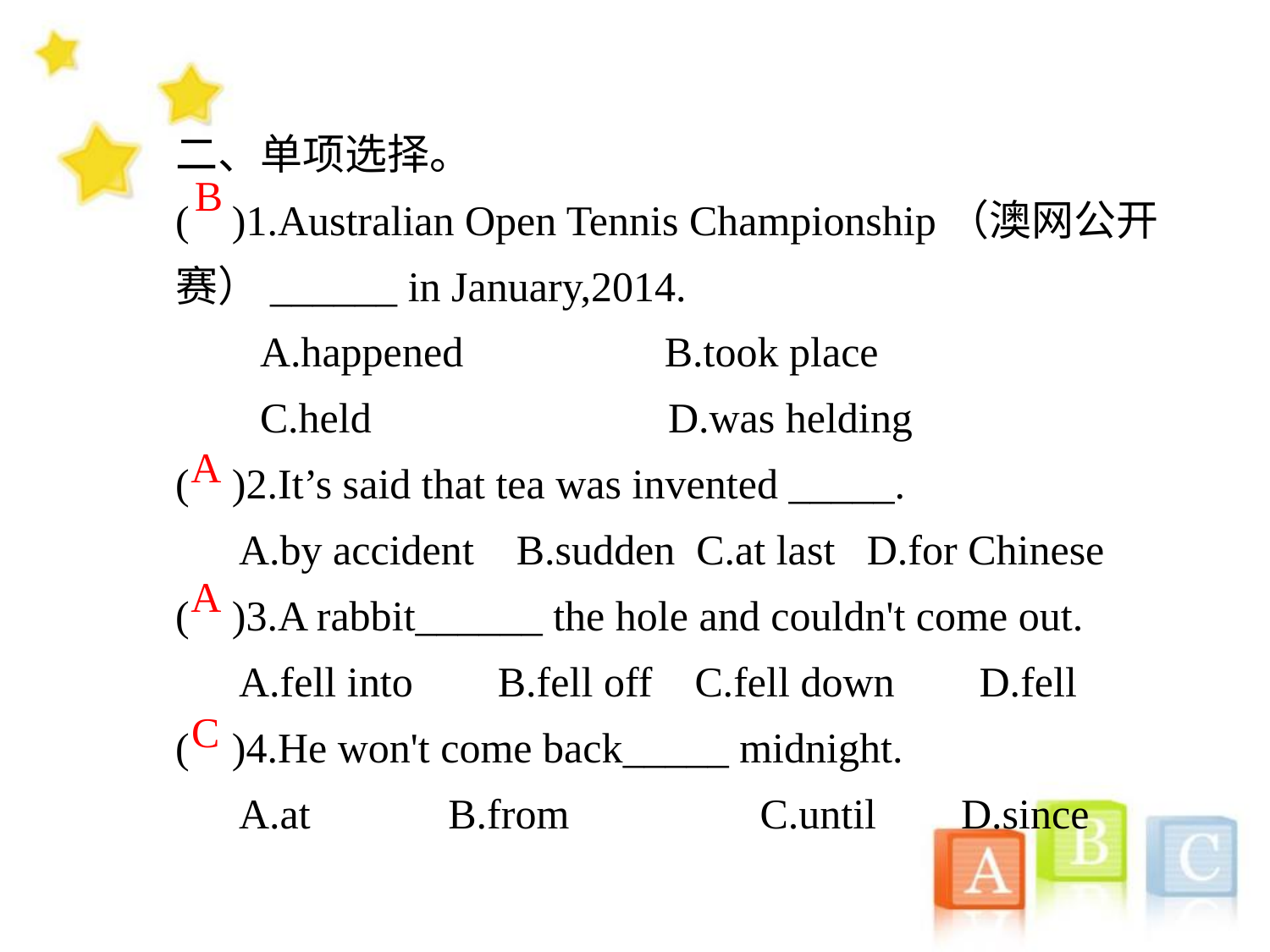

二、单项选择。
(    )1.Australian Open Tennis Championship（澳网公开赛）______ in January,2014.
        A.happened                   B.took place
        C.held                            D.was helding
(    )2.It’s said that tea was invented _____.
      A.by accident    B.sudden  C.at last   D.for Chinese
(    )3.A rabbit______ the hole and couldn't come out.
      A.fell into        B.fell off    C.fell down        D.fell
(    )4.He won't come back_____ midnight.
      A.at             B.from                  C.until        D.since
B
A
A
C